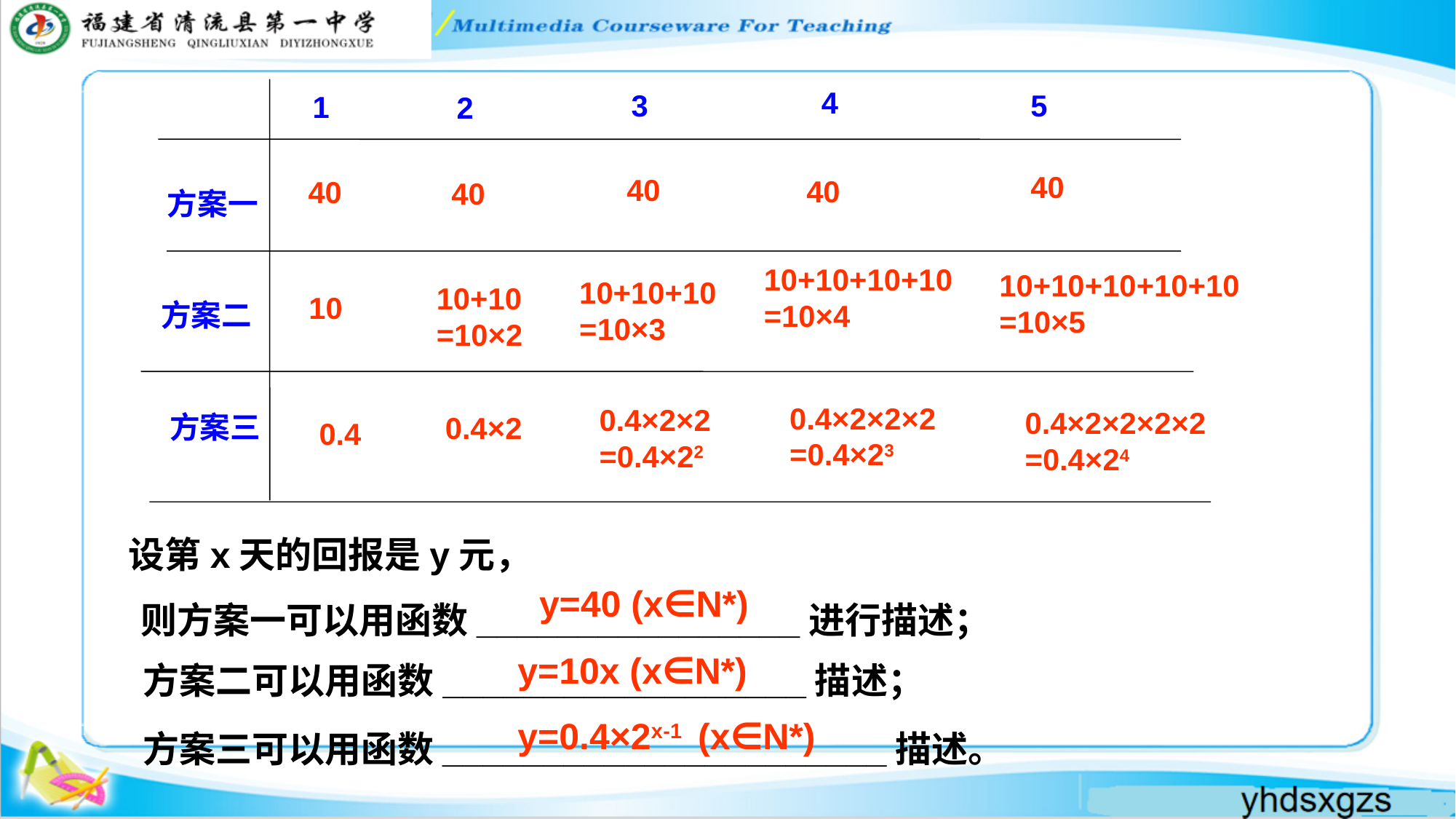

4

3
5
1
2

方案一

方案二

方案三

设第x天的回报是y元，
则方案一可以用函数________________进行描述；
方案二可以用函数__________________描述；
方案三可以用函数______________________描述。
40
40
40
40
40
10+10+10+10
=10×4
10+10+10+10+10
=10×5
10+10+10
=10×3
10+10
=10×2
10
0.4×2×2×2
=0.4×23
0.4×2×2
=0.4×22
0.4×2×2×2×2
=0.4×24
0.4×2
0.4
y=40 (x∈N*)
y=10x (x∈N*)
y=0.4×2x-1  (x∈N*)